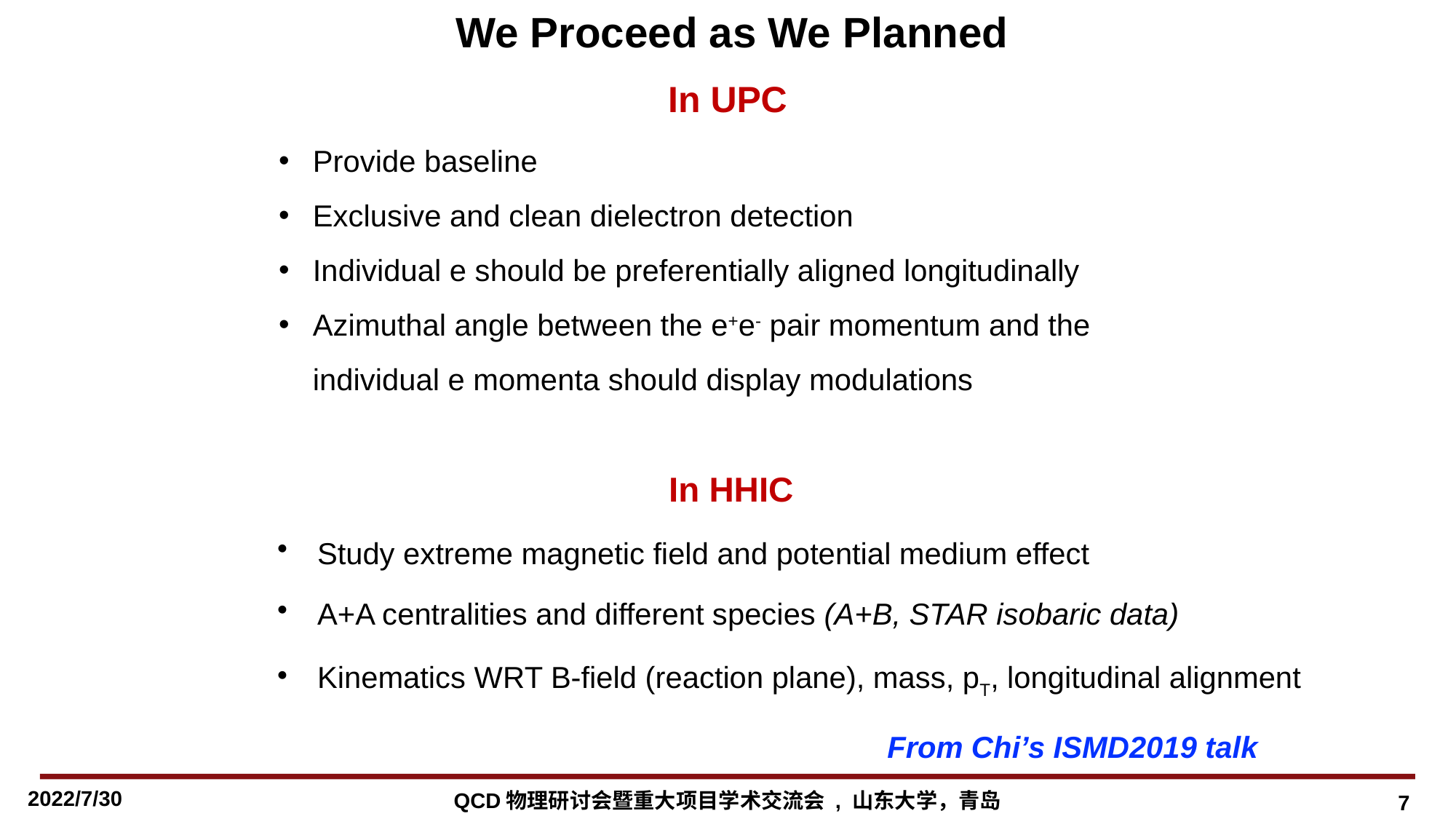

We Proceed as We Planned
# In UPC
Provide baseline
Exclusive and clean dielectron detection
Individual e should be preferentially aligned longitudinally
Azimuthal angle between the e+e- pair momentum and the individual e momenta should display modulations

In HHIC
Study extreme magnetic field and potential medium effect
A+A centralities and different species (A+B, STAR isobaric data)
Kinematics WRT B-field (reaction plane), mass, pT, longitudinal alignment

From Chi’s ISMD2019 talk
7
2022/7/30
QCD物理研讨会暨重大项目学术交流会 , 山东大学，青岛